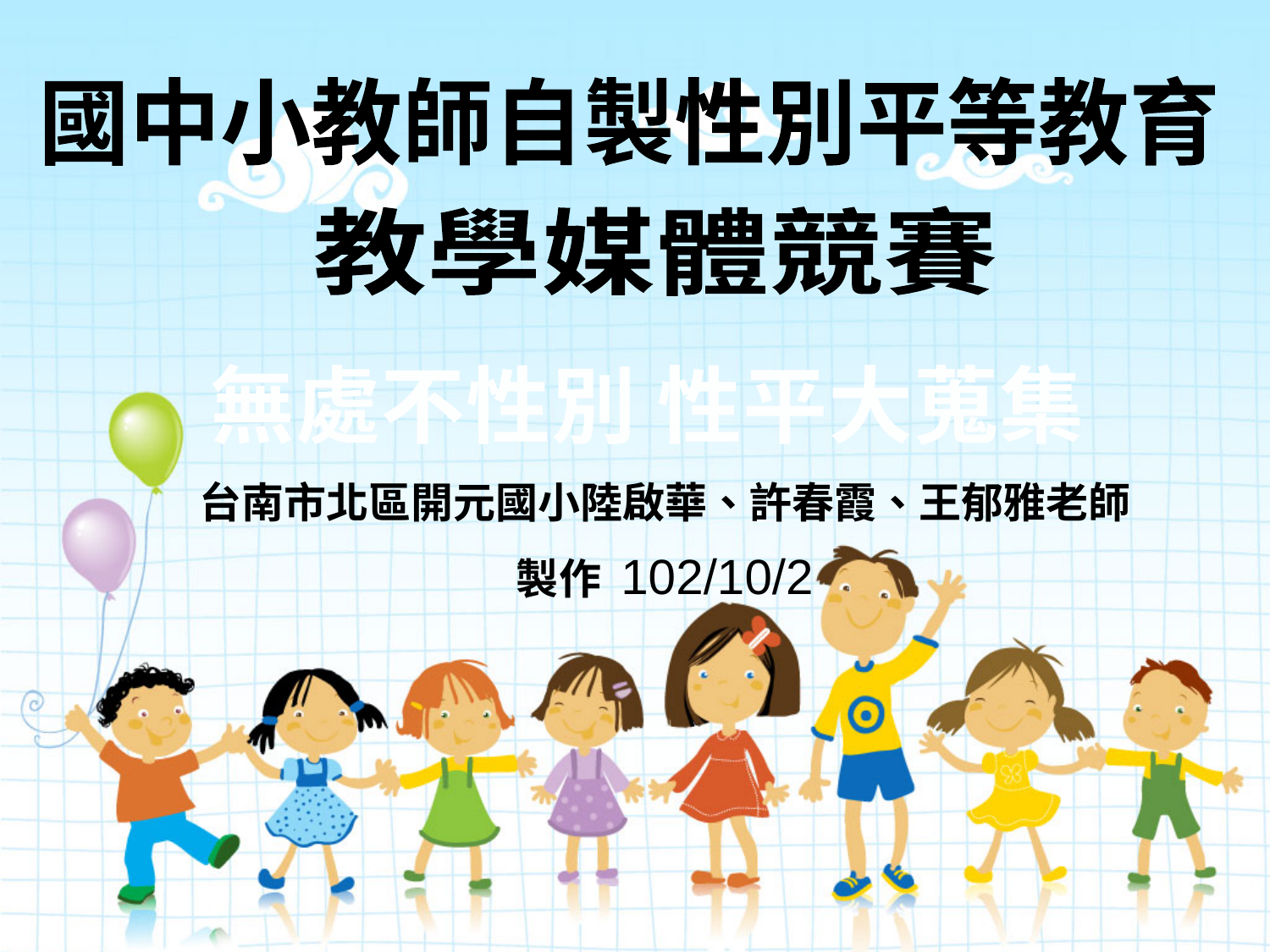

國中小教師自製性別平等教育
教學媒體競賽
無處不性別 性平大蒐集
台南市北區開元國小陸啟華、許春霞、王郁雅老師
製作 102/10/2